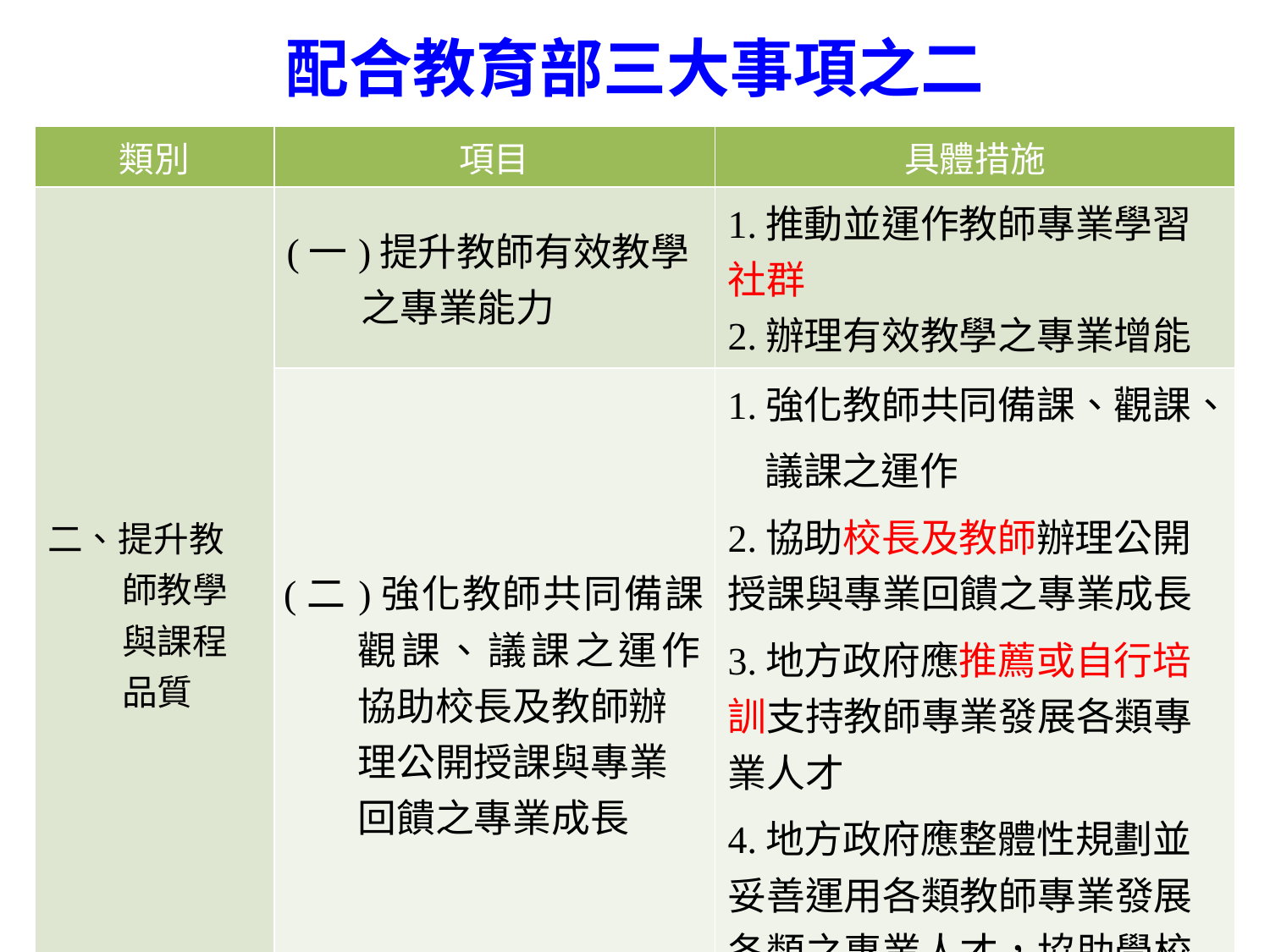

# 配合教育部三大事項之二
| 類別 | 項目 | 具體措施 |
| --- | --- | --- |
| 二、提升教 師教學 與課程 品質 | (一)提升教師有效教學 之專業能力 | 1.推動並運作教師專業學習社群 2.辦理有效教學之專業增能 |
|  | (二)強化教師共同備課、 觀課、議課之運作， 協助校長及教師辦 理公開授課與專業 回饋之專業成長 | 1.強化教師共同備課、觀課、 議課之運作 2.協助校長及教師辦理公開授課與專業回饋之專業成長 3.地方政府應推薦或自行培訓支持教師專業發展各類專業人才 4.地方政府應整體性規劃並妥善運用各類教師專業發展各類之專業人才，協助學校進行公開授課與專業回饋。 |